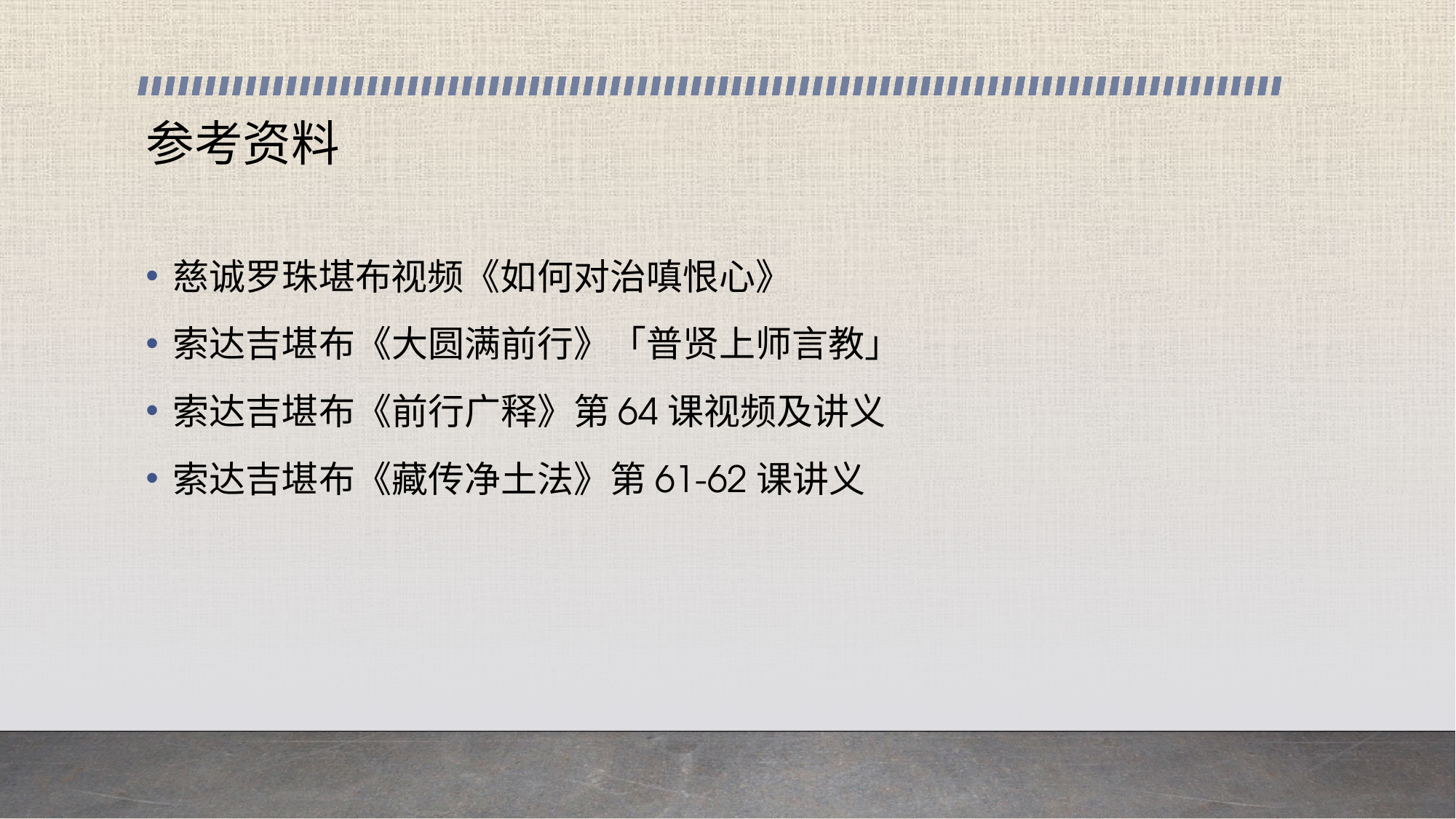

# 参考资料
慈诚罗珠堪布视频《如何对治嗔恨心》
索达吉堪布《大圆满前行》「普贤上师言教」
索达吉堪布《前行广释》第64课视频及讲义
索达吉堪布《藏传净土法》第61-62课讲义